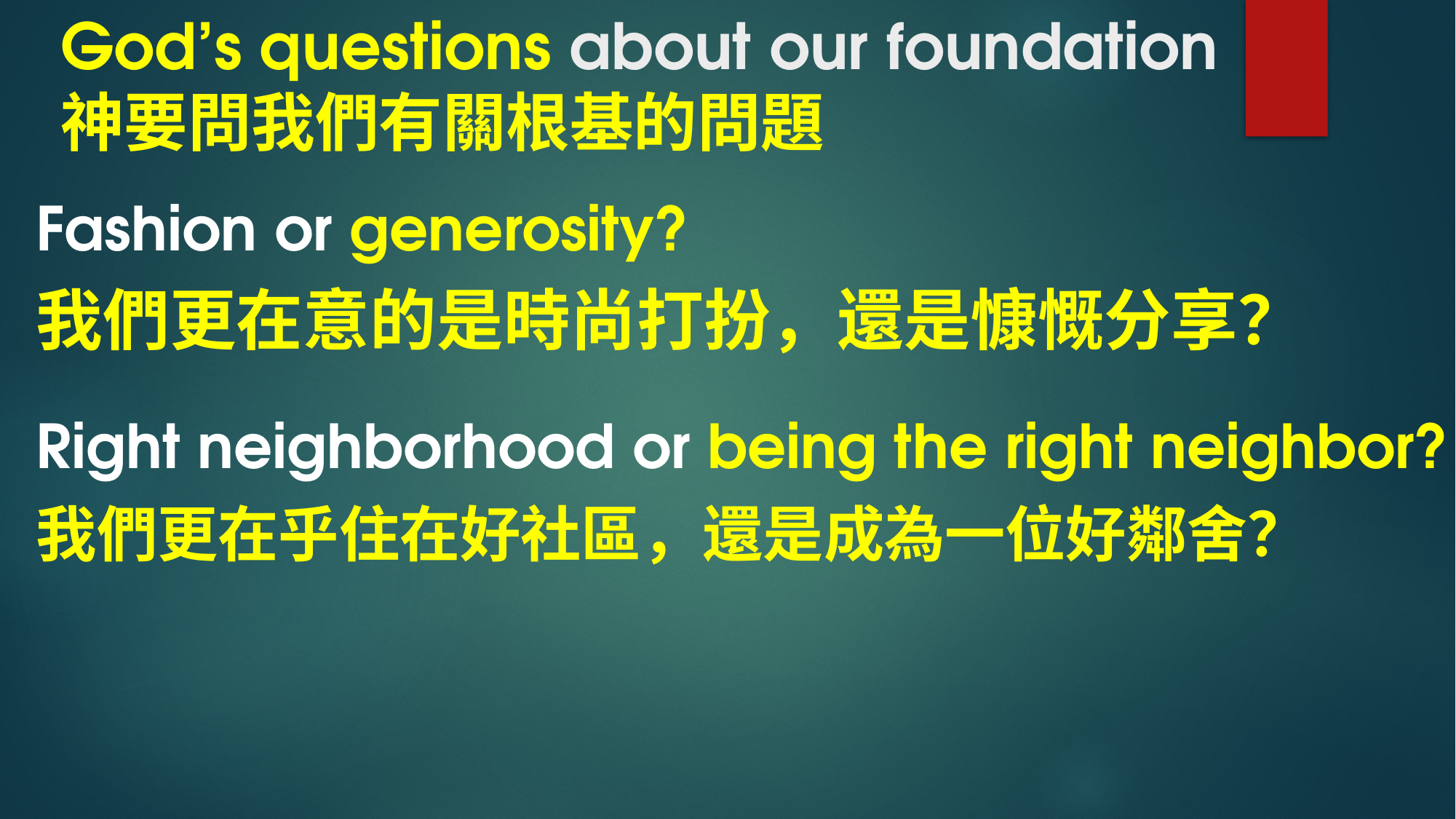

# God’s questions about our foundation 神要問我們有關根基的問題
Fashion or generosity?
我們更在意的是時尚打扮，還是慷慨分享？

Right neighborhood or being the right neighbor?
我們更在乎住在好社區，還是成為一位好鄰舍？